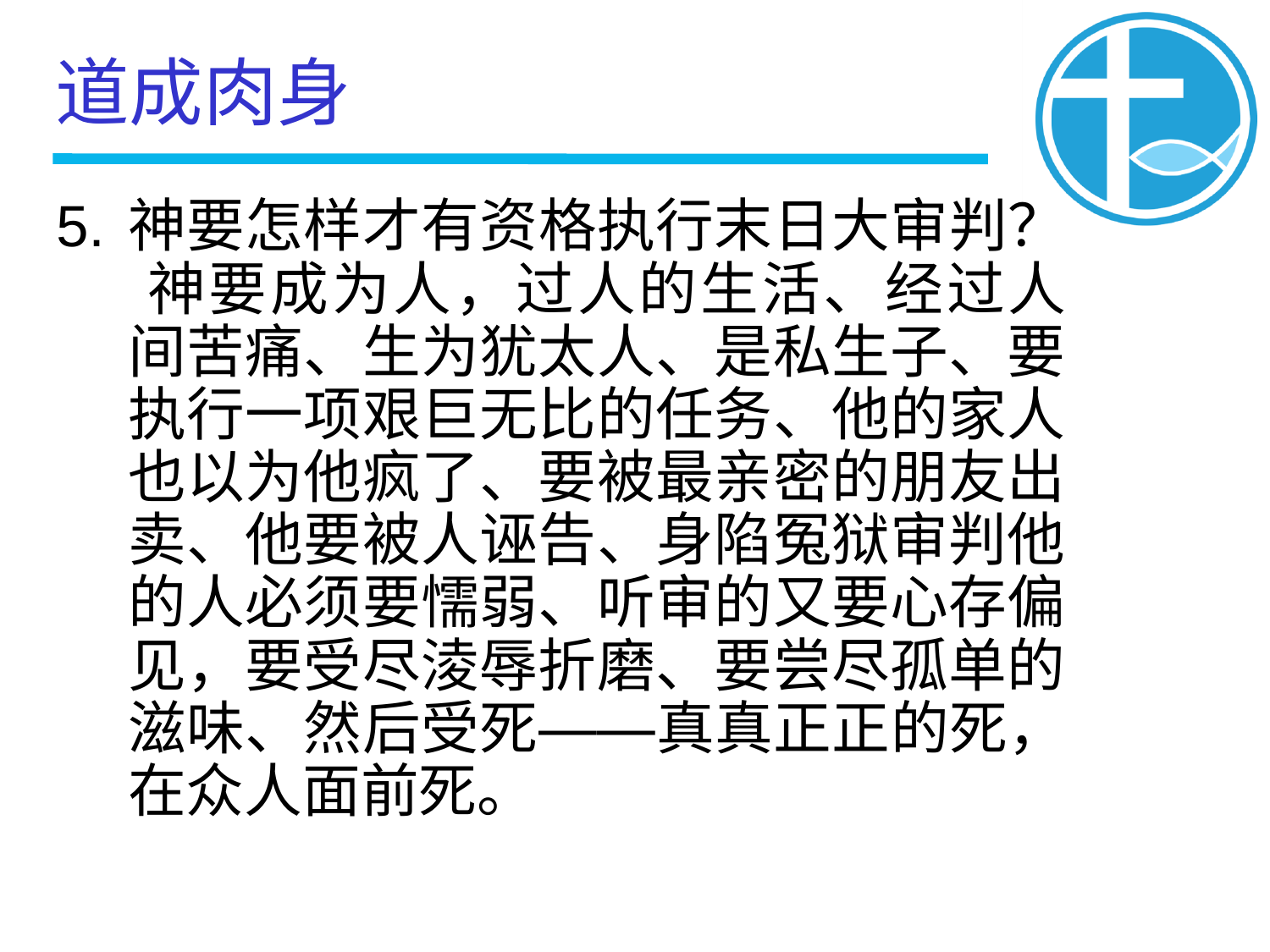

道成肉身
神要怎样才有资格执行末日大审判？  神要成为人，过人的生活、经过人间苦痛、生为犹太人、是私生子、要执行一项艰巨无比的任务、他的家人也以为他疯了、要被最亲密的朋友出卖、他要被人诬告、身陷冤狱审判他的人必须要懦弱、听审的又要心存偏见，要受尽淩辱折磨、要尝尽孤单的滋味、然后受死——真真正正的死，在众人面前死。